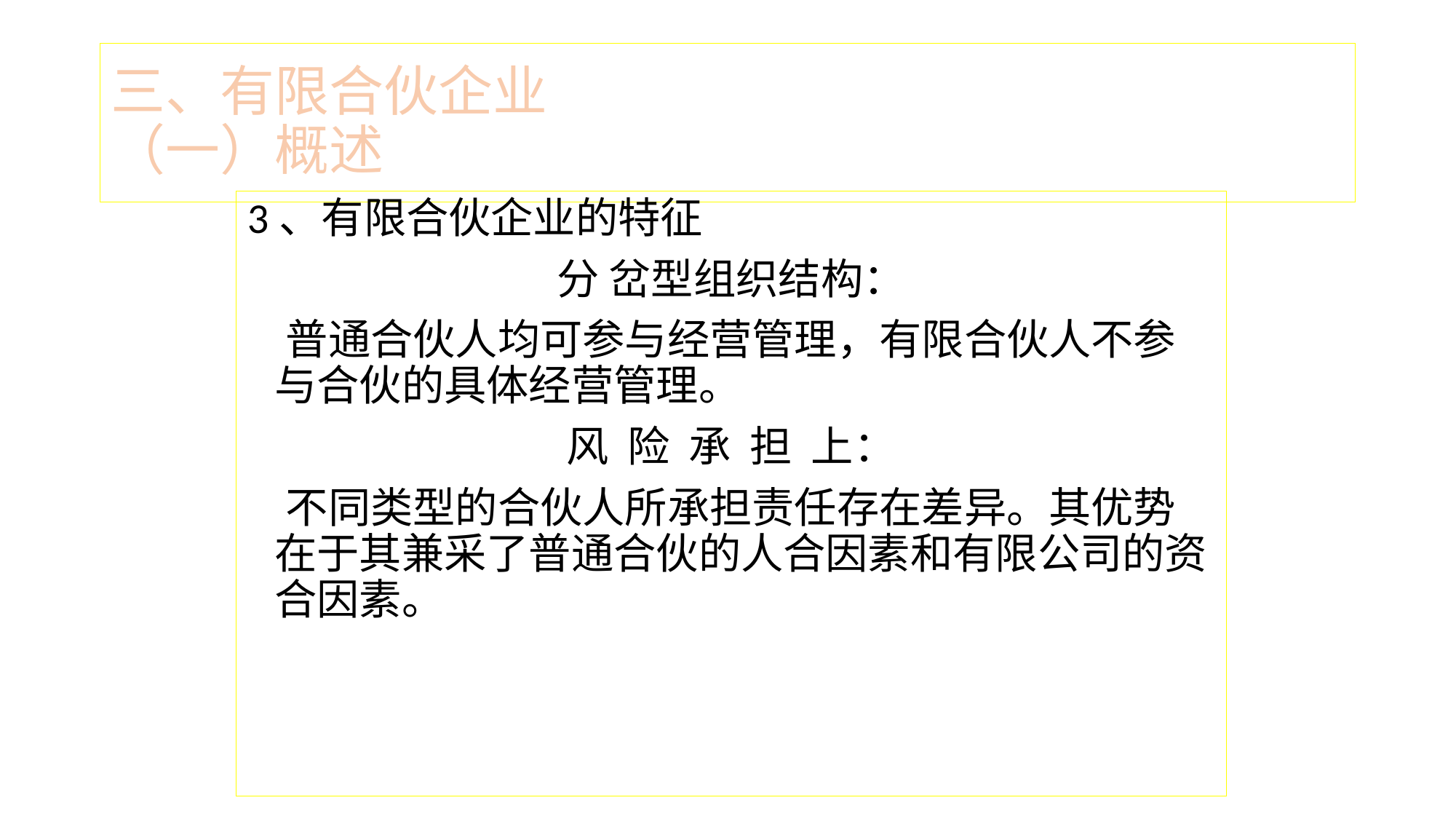

# 三、有限合伙企业 （一）概述
3、有限合伙企业的特征
分 岔型组织结构：
   普通合伙人均可参与经营管理，有限合伙人不参与合伙的具体经营管理。
风  险  承  担  上：
   不同类型的合伙人所承担责任存在差异。其优势在于其兼采了普通合伙的人合因素和有限公司的资合因素。